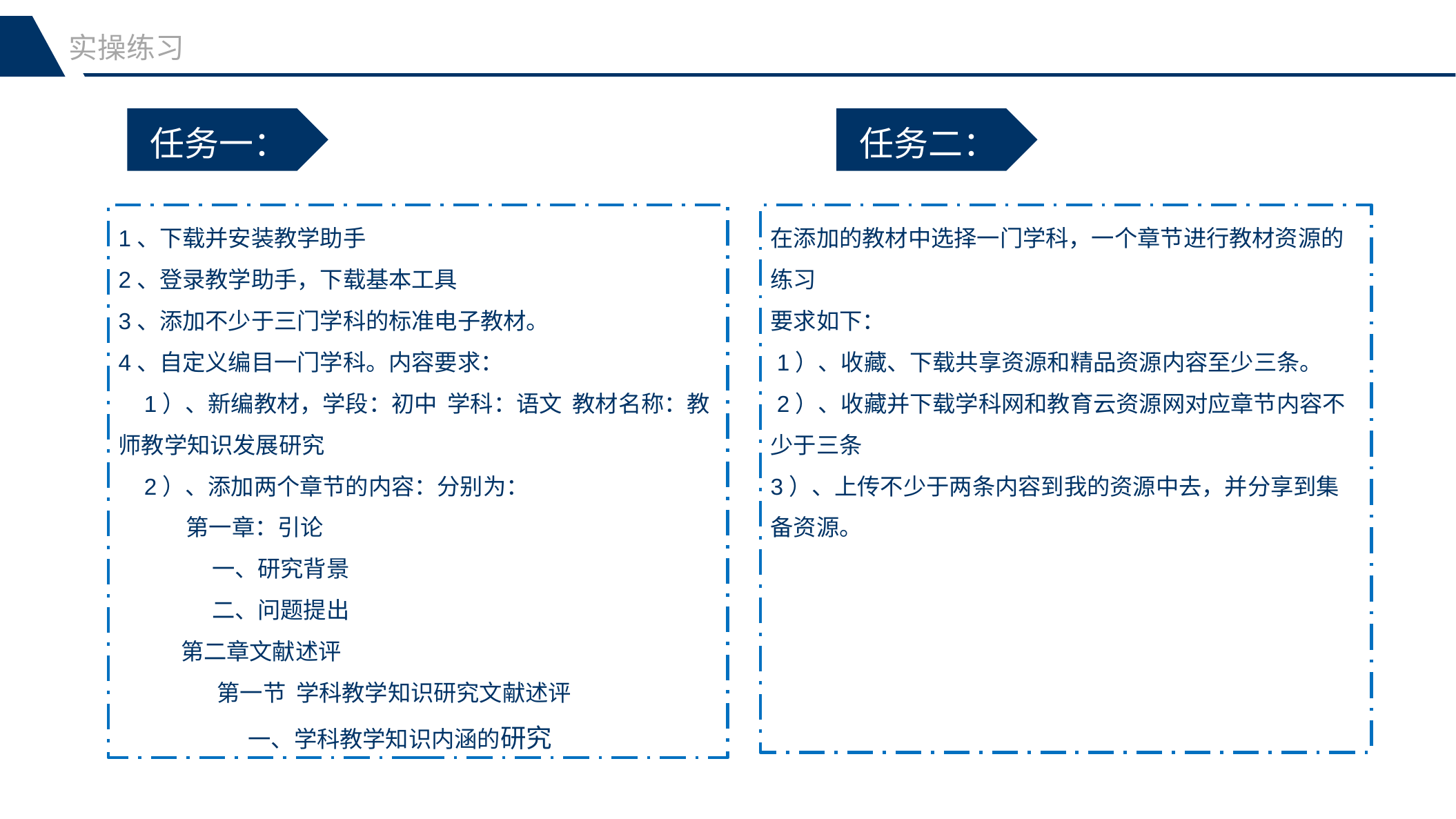

实操练习

任务一：
任务二：
1、下载并安装教学助手
2、登录教学助手，下载基本工具
3、添加不少于三门学科的标准电子教材。
4、自定义编目一门学科。内容要求：
    1）、新编教材，学段：初中  学科：语文  教材名称：教师教学知识发展研究
    2）、添加两个章节的内容：分别为：
            第一章：引论
                 一、研究背景
                 二、问题提出
           第二章文献述评
                  第一节  学科教学知识研究文献述评
                        一、学科教学知识内涵的研究
在添加的教材中选择一门学科，一个章节进行教材资源的练习
要求如下：
 1）、收藏、下载共享资源和精品资源内容至少三条。
 2）、收藏并下载学科网和教育云资源网对应章节内容不少于三条
3）、上传不少于两条内容到我的资源中去，并分享到集备资源。